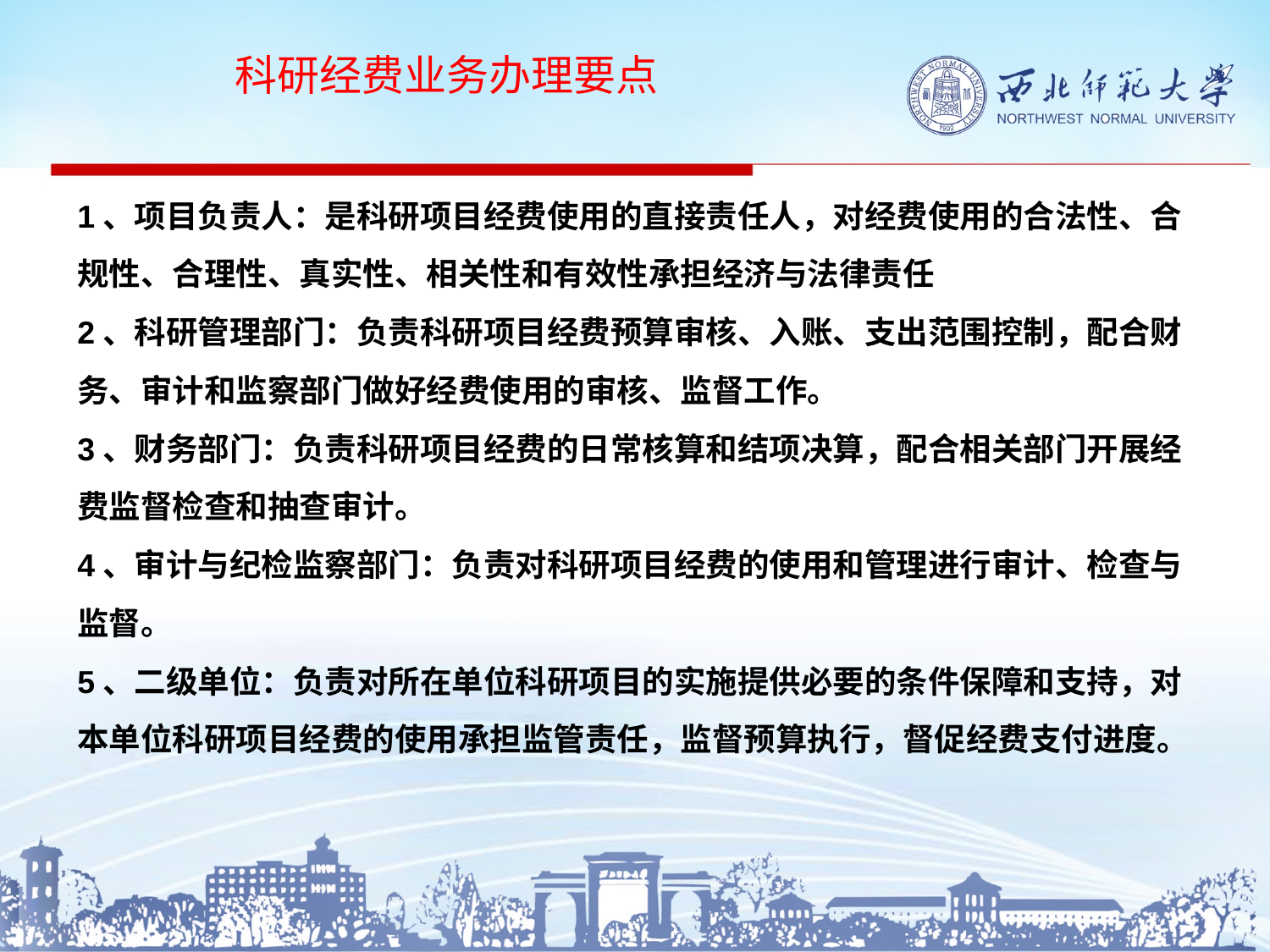

科研经费业务办理要点
# 1、项目负责人：是科研项目经费使用的直接责任人，对经费使用的合法性、合规性、合理性、真实性、相关性和有效性承担经济与法律责任 2、科研管理部门：负责科研项目经费预算审核、入账、支出范围控制，配合财务、审计和监察部门做好经费使用的审核、监督工作。 3、财务部门：负责科研项目经费的日常核算和结项决算，配合相关部门开展经费监督检查和抽查审计。 4、审计与纪检监察部门：负责对科研项目经费的使用和管理进行审计、检查与监督。 5、二级单位：负责对所在单位科研项目的实施提供必要的条件保障和支持，对本单位科研项目经费的使用承担监管责任，监督预算执行，督促经费支付进度。